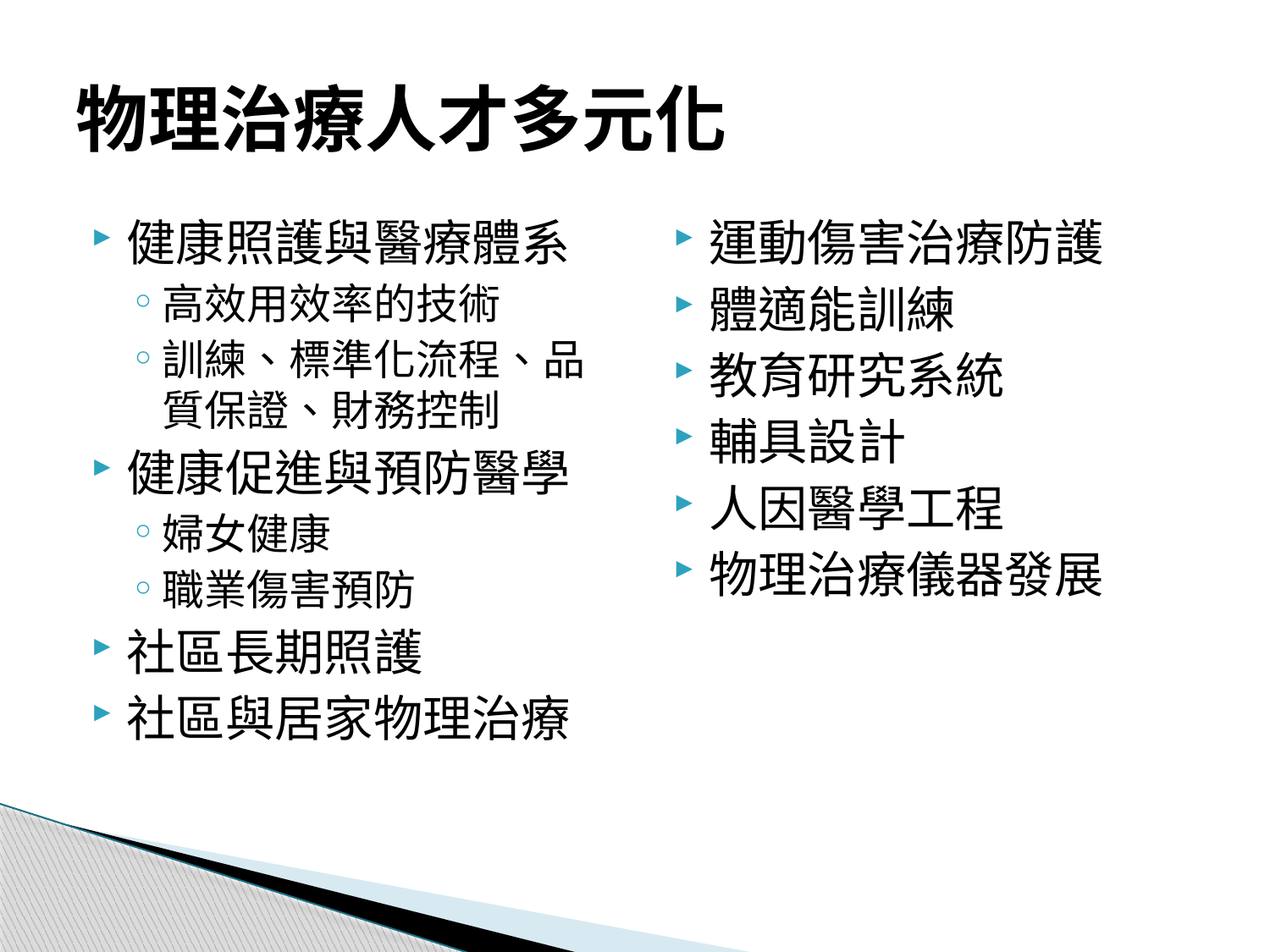

# 物理治療人才多元化
健康照護與醫療體系
高效用效率的技術
訓練、標準化流程、品質保證、財務控制
健康促進與預防醫學
婦女健康
職業傷害預防
社區長期照護
社區與居家物理治療

運動傷害治療防護
體適能訓練
教育研究系統
輔具設計
人因醫學工程
物理治療儀器發展
25